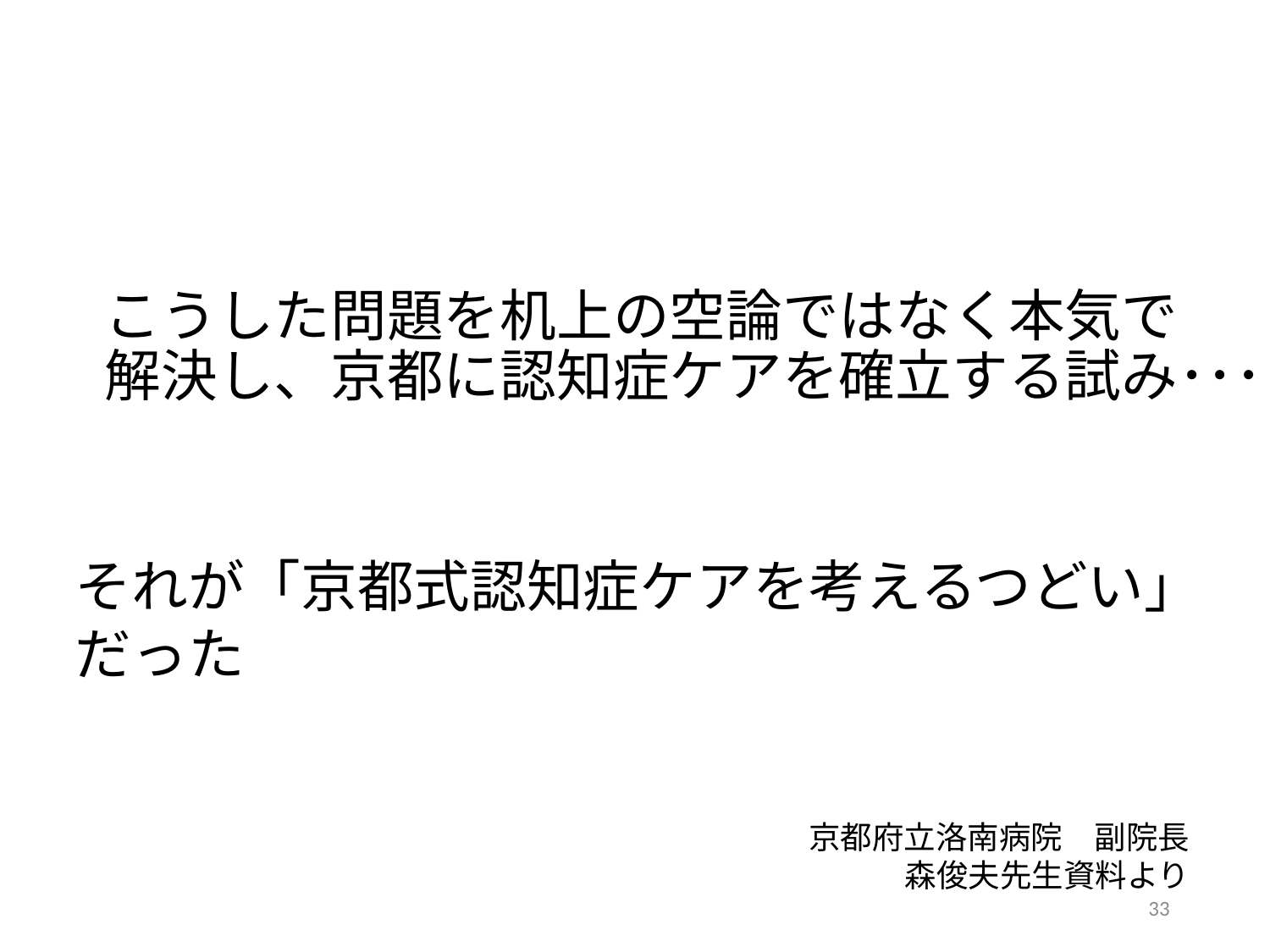

こうした問題を机上の空論ではなく本気で
解決し、京都に認知症ケアを確立する試み･･･
それが「京都式認知症ケアを考えるつどい」だった

京都府立洛南病院　副院長
森俊夫先生資料より
33